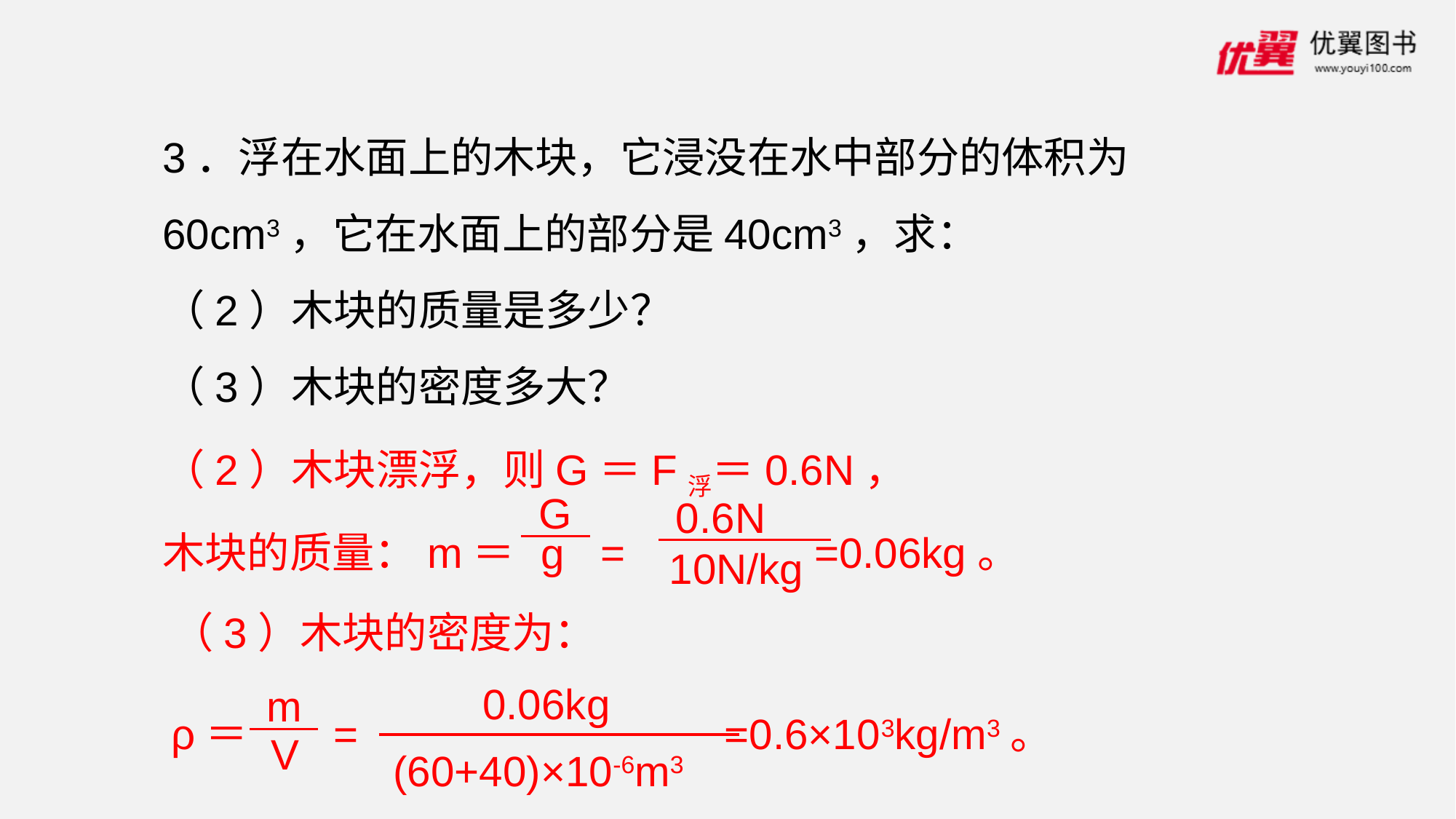

3．浮在水面上的木块，它浸没在水中部分的体积为60cm3，它在水面上的部分是40cm3，求：
（2）木块的质量是多少？
（3）木块的密度多大？
（2）木块漂浮，则G＝F浮＝0.6N，
木块的质量：m＝        =                =0.06kg。
G
g
0.6N
10N/kg
（3）木块的密度为：

ρ＝        =                               =0.6×103kg/m3。
0.06kg
(60+40)×10-6m3
m
V